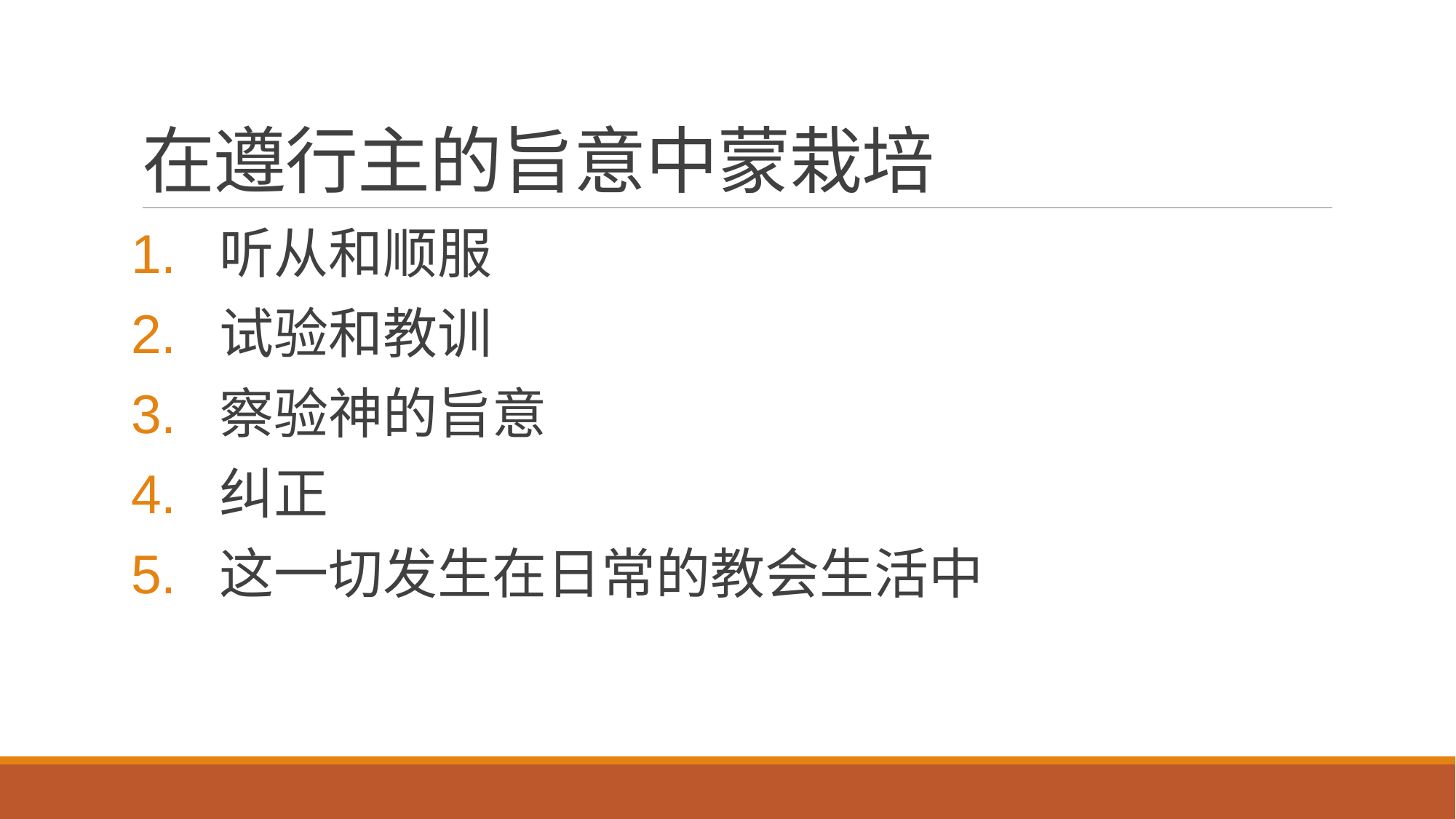

# 在遵行主的旨意中蒙栽培
听从和顺服
试验和教训
察验神的旨意
纠正
这一切发生在日常的教会生活中